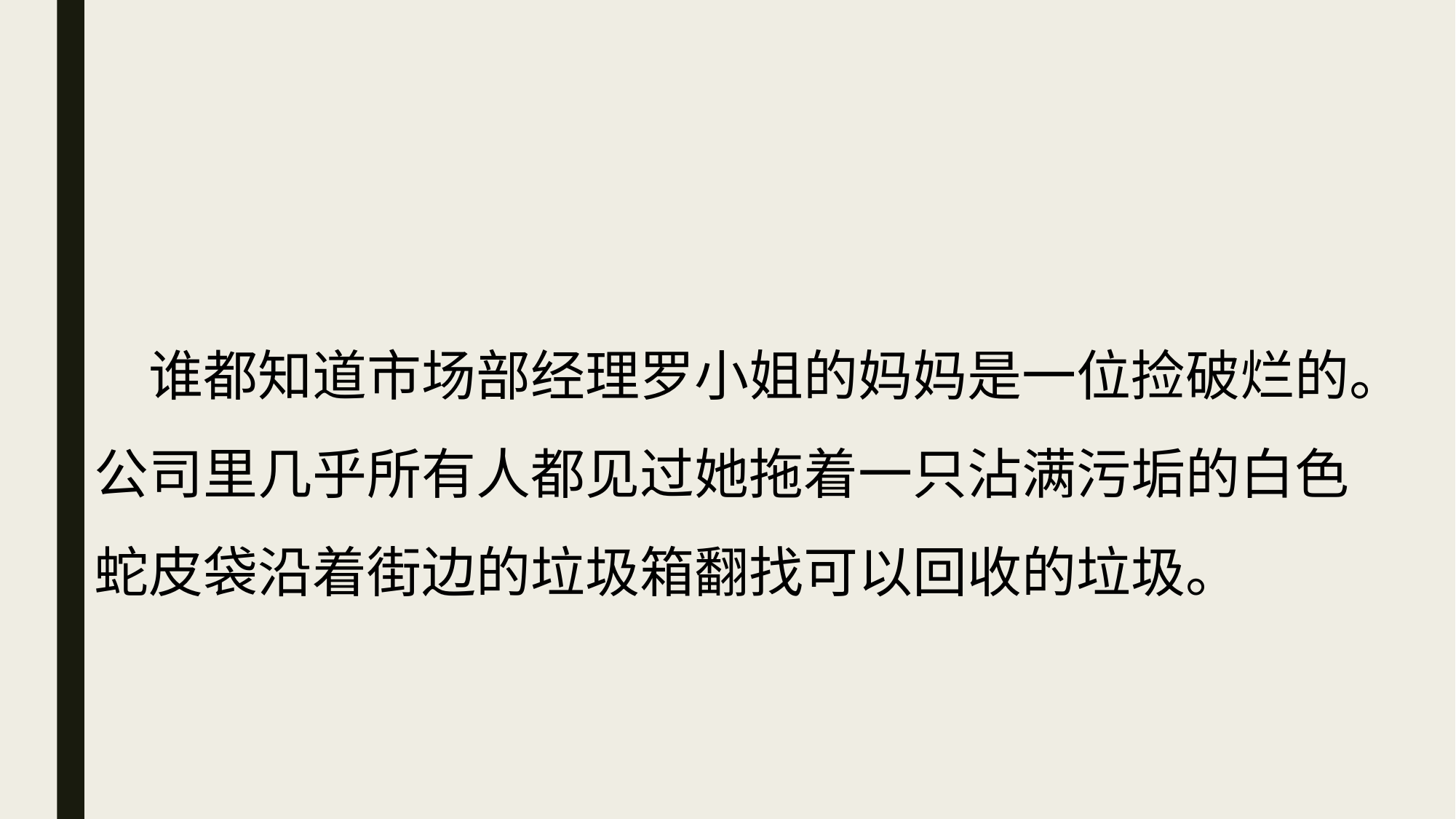

谁都知道市场部经理罗小姐的妈妈是一位捡破烂的。公司里几乎所有人都见过她拖着一只沾满污垢的白色蛇皮袋沿着街边的垃圾箱翻找可以回收的垃圾。